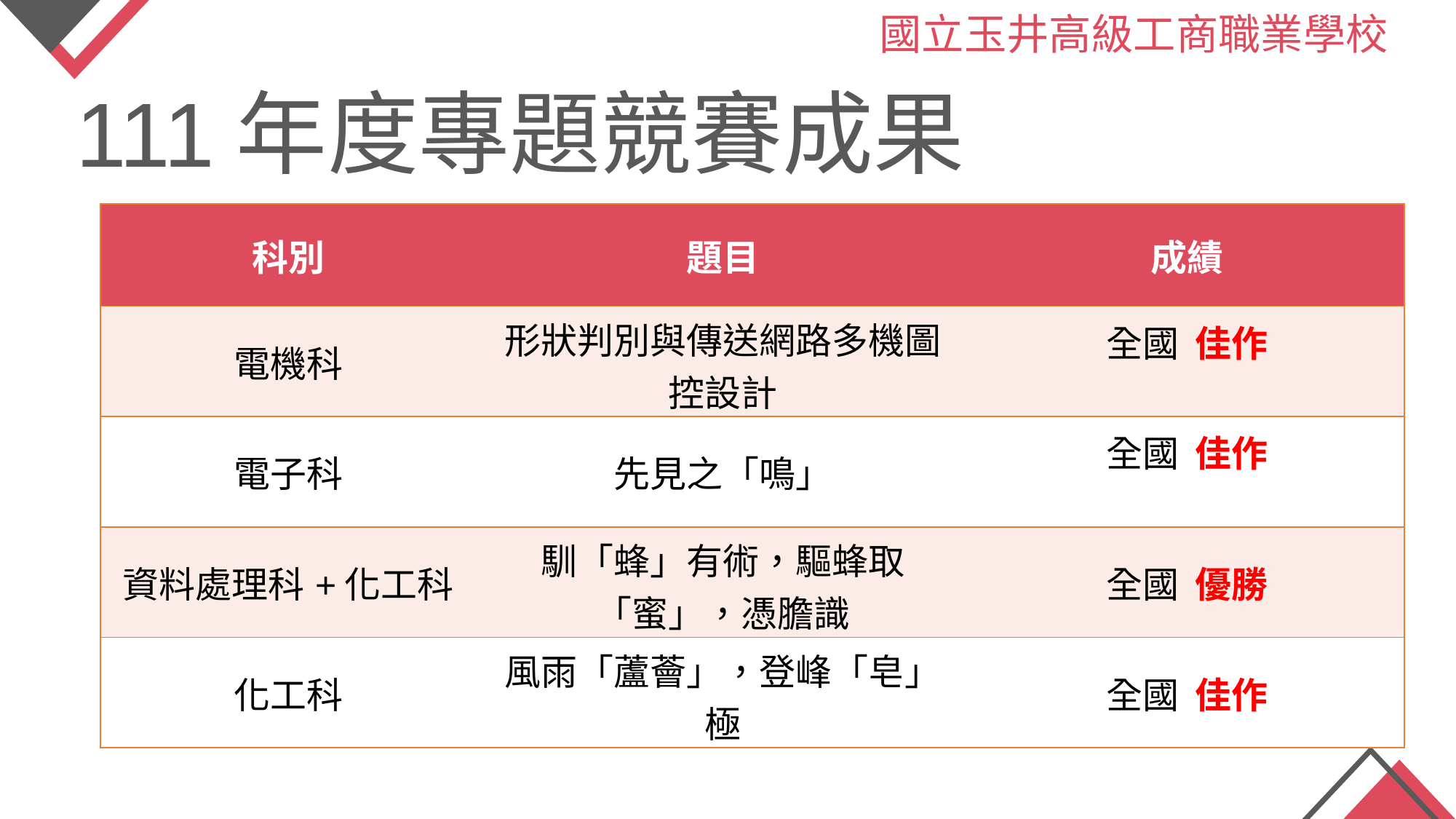

國立玉井高級工商職業學校
111年度專題競賽成果
| 科別 | 題目 | 成績 |
| --- | --- | --- |
| 電機科 | 形狀判別與傳送網路多機圖控設計 | 全國 佳作 |
| 電子科 | 先見之「鳴」 | 全國 佳作 |
| 資料處理科+化工科 | 馴「蜂」有術，驅蜂取「蜜」，憑膽識 | 全國 優勝 |
| 化工科 | 風雨「蘆薈」，登峰「皂」極 | 全國 佳作 |